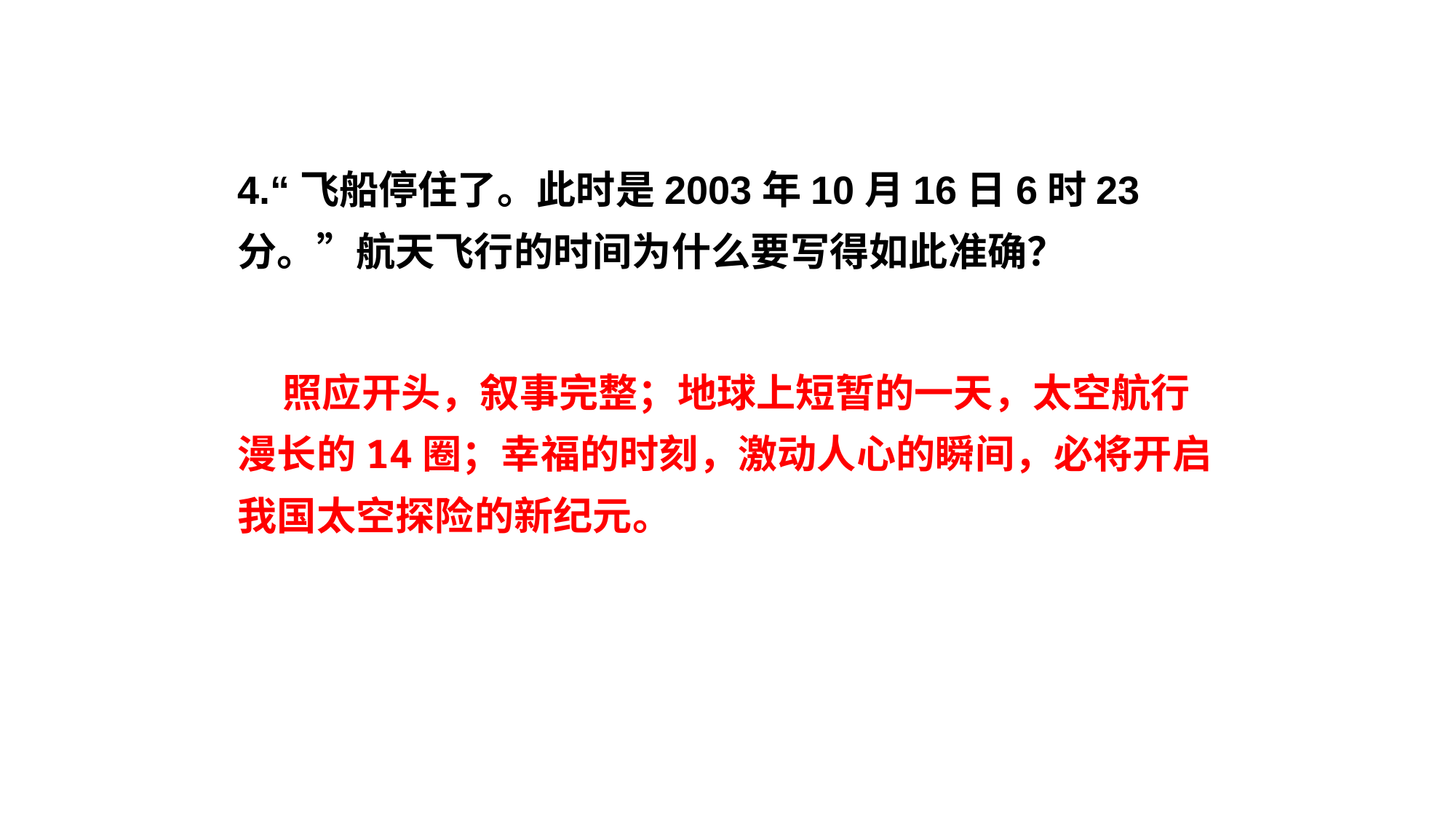

4.“飞船停住了。此时是2003年10月16日6时23分。”航天飞行的时间为什么要写得如此准确？
    照应开头，叙事完整；地球上短暂的一天，太空航行漫长的14圈；幸福的时刻，激动人心的瞬间，必将开启我国太空探险的新纪元。